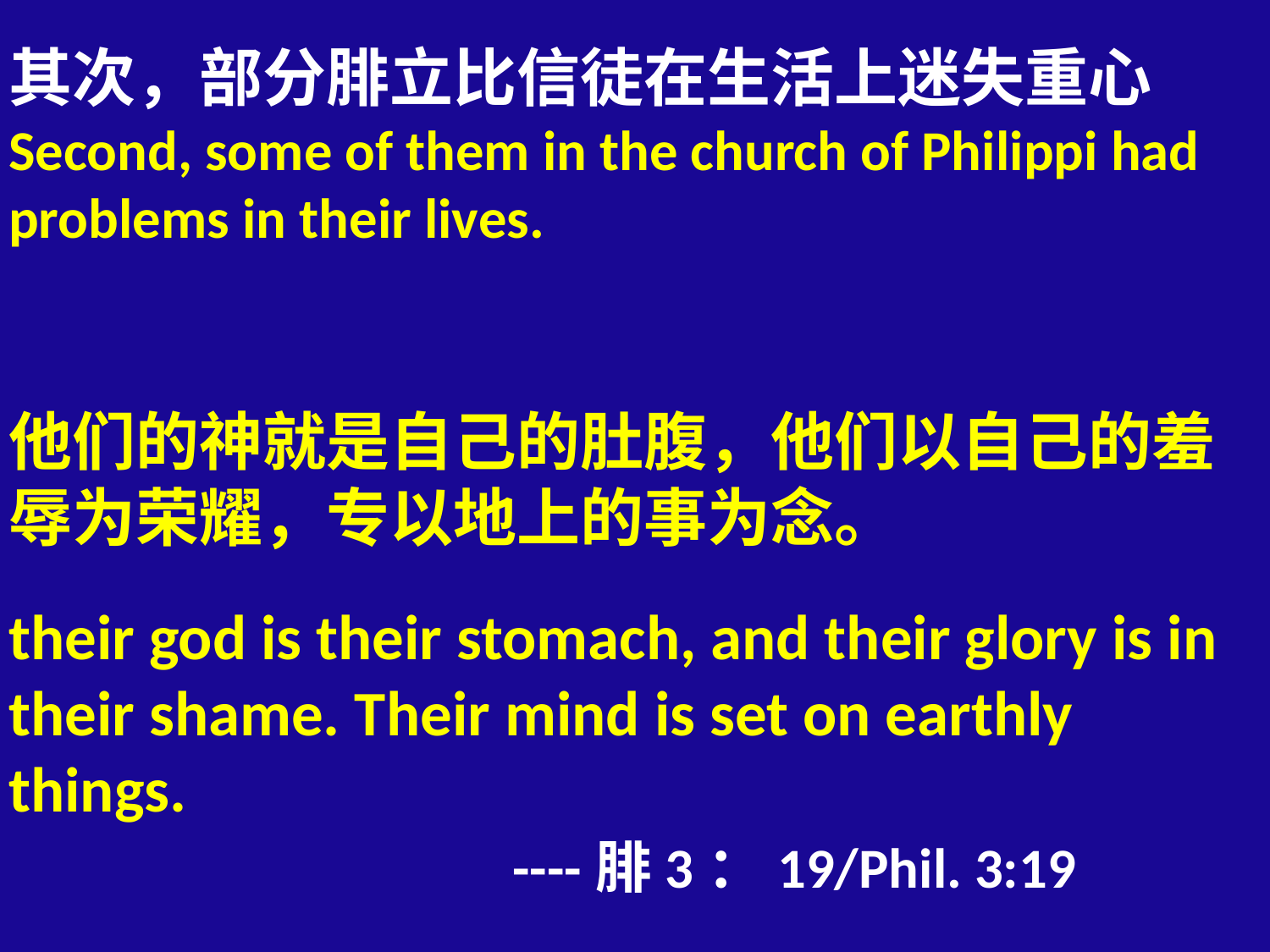

# 其次，部分腓立比信徒在生活上迷失重心 Second, some of them in the church of Philippi had problems in their lives. 他们的神就是自己的肚腹，他们以自己的羞辱为荣耀，专以地上的事为念。 their god is their stomach, and their glory is in their shame. Their mind is set on earthly things. ----腓3：19/Phil. 3:19